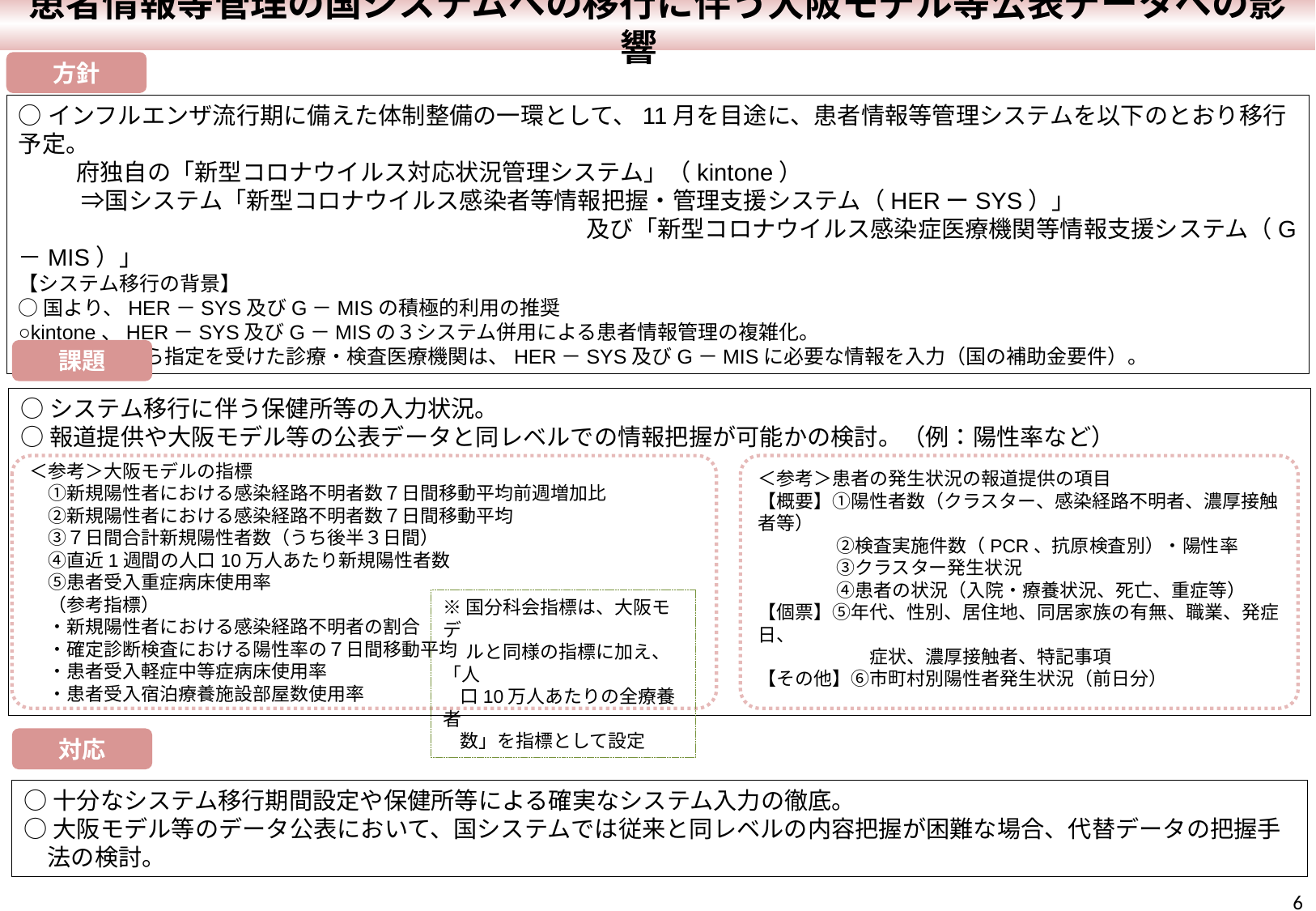

患者情報等管理の国システムへの移行に伴う大阪モデル等公表データへの影響
方針
○インフルエンザ流行期に備えた体制整備の一環として、11月を目途に、患者情報等管理システムを以下のとおり移行予定。
　　  府独自の「新型コロナウイルス対応状況管理システム」（kintone）
　　   ⇒国システム「新型コロナウイルス感染者等情報把握・管理支援システム（HERーSYS）」
　　　　　　　　　　　　　　　　　　　　　　　　及び「新型コロナウイルス感染症医療機関等情報支援システム（G－MIS）」
【システム移行の背景】
○国より、HER－SYS及びG－MISの積極的利用の推奨
○kintone、HER－SYS及びG－MISの３システム併用による患者情報管理の複雑化。
○都道府県から指定を受けた診療・検査医療機関は、HER－SYS及びG－MISに必要な情報を入力（国の補助金要件）。
課題
○システム移行に伴う保健所等の入力状況。
○報道提供や大阪モデル等の公表データと同レベルでの情報把握が可能かの検討。（例：陽性率など）

＜参考＞大阪モデルの指標
　①新規陽性者における感染経路不明者数７日間移動平均前週増加比
　②新規陽性者における感染経路不明者数７日間移動平均
　③７日間合計新規陽性者数（うち後半３日間）
　④直近1週間の人口10万人あたり新規陽性者数
　⑤患者受入重症病床使用率
　（参考指標）
　・新規陽性者における感染経路不明者の割合
　・確定診断検査における陽性率の７日間移動平均
　・患者受入軽症中等症病床使用率
　・患者受入宿泊療養施設部屋数使用率
＜参考＞患者の発生状況の報道提供の項目
【概要】①陽性者数（クラスター、感染経路不明者、濃厚接触者等）
　　　　 ②検査実施件数（PCR、抗原検査別）・陽性率
　　　　 ③クラスター発生状況
　　　　 ④患者の状況（入院・療養状況、死亡、重症等）
【個票】⑤年代、性別、居住地、同居家族の有無、職業、発症日、
　　　　　　症状、濃厚接触者、特記事項
【その他】⑥市町村別陽性者発生状況（前日分）
※国分科会指標は、大阪モデ
　 ルと同様の指標に加え、「人
   口10万人あたりの全療養者
   数」を指標として設定
対応
○十分なシステム移行期間設定や保健所等による確実なシステム入力の徹底。
○大阪モデル等のデータ公表において、国システムでは従来と同レベルの内容把握が困難な場合、代替データの把握手
　法の検討。
6